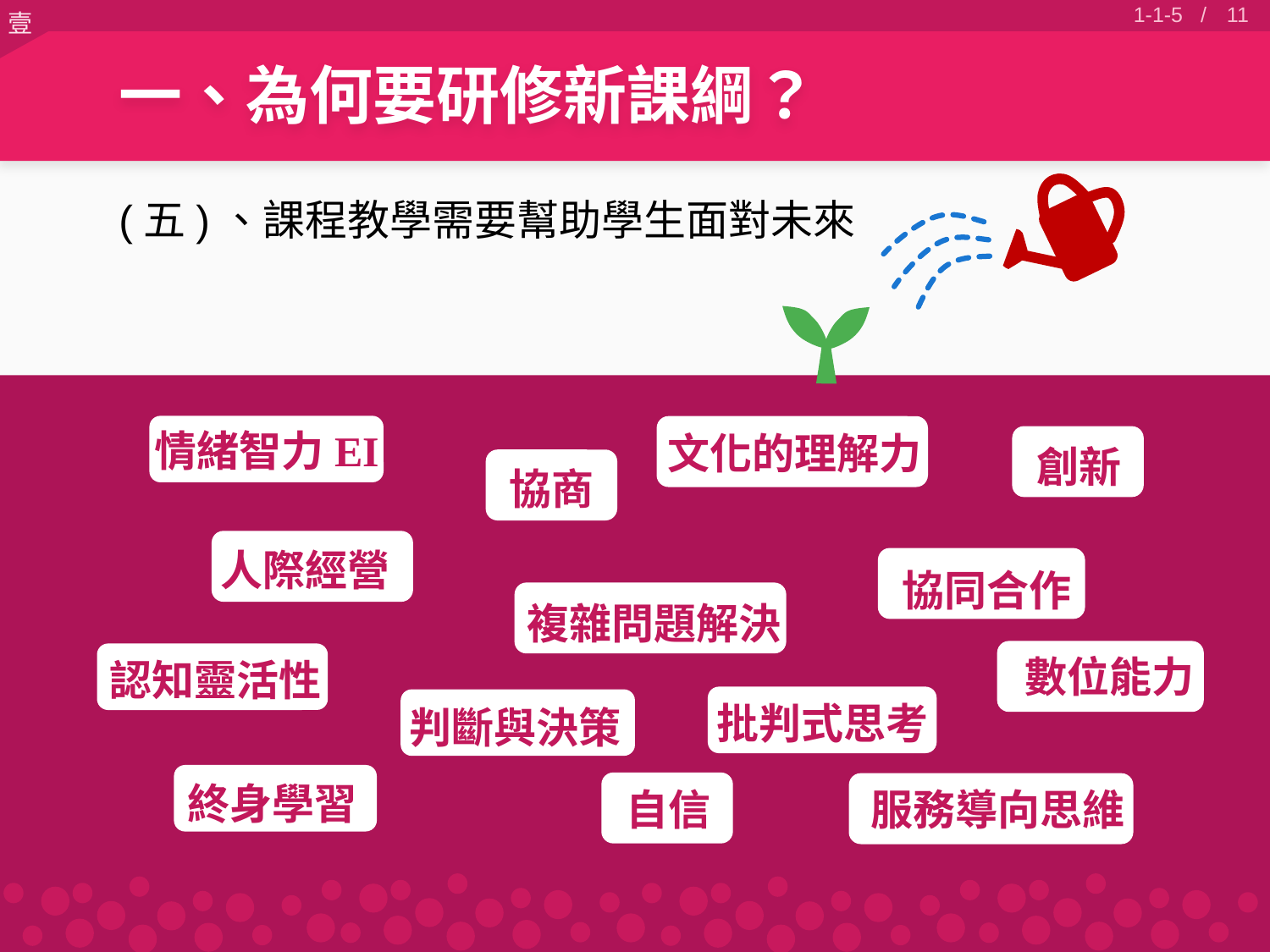

11
1-1-5   /
一、為何要研修新課綱？

(五)、課程教學需要幫助學生面對未來

情緒智力EI

文化的理解力

創新

協商

人際經營

協同合作

複雜問題解決

數位能力
認知靈活性

批判式思考

判斷與決策

終身學習

自信
服務導向思維